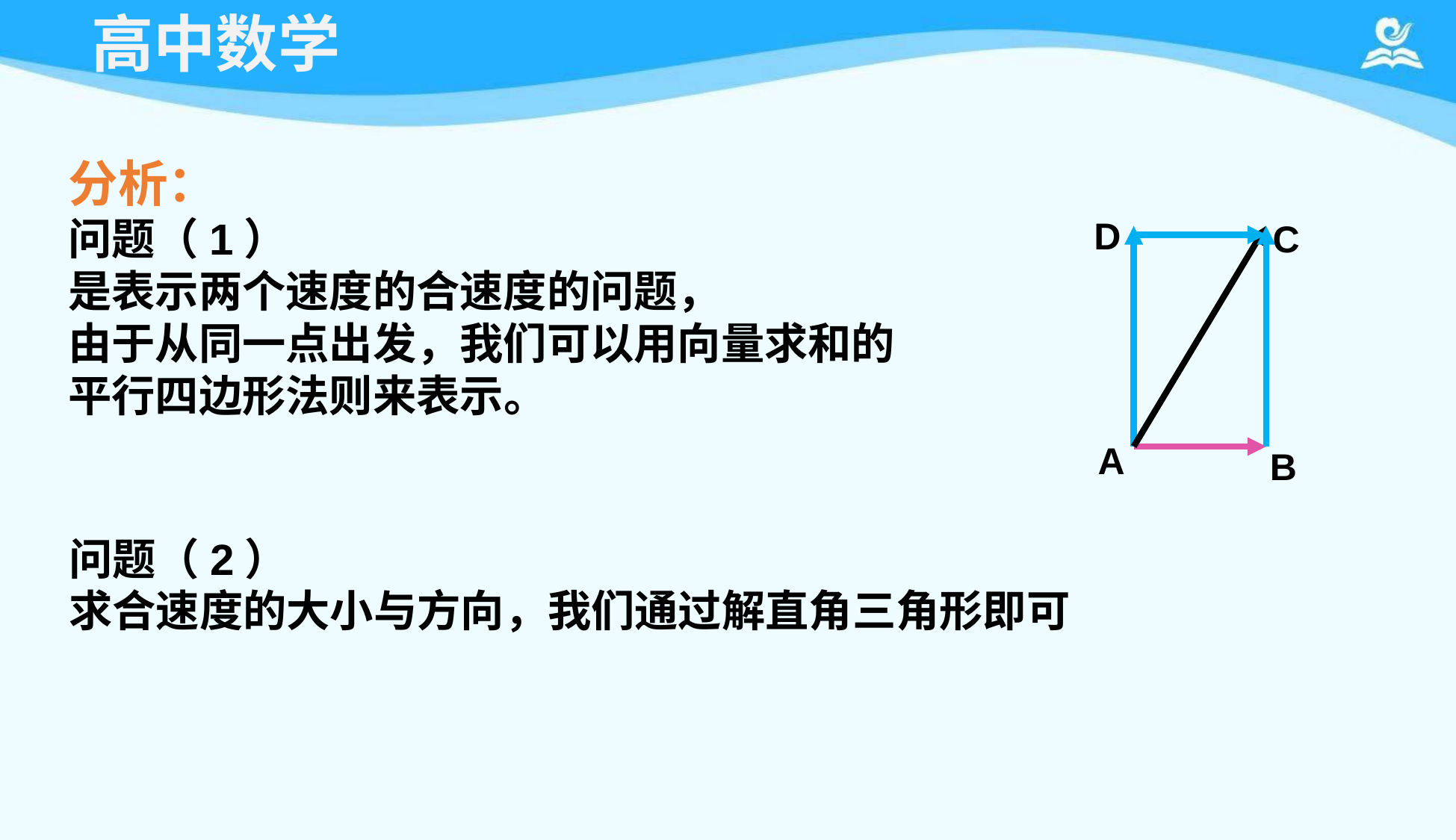

分析：
问题（1）
是表示两个速度的合速度的问题，
由于从同一点出发，我们可以用向量求和的
平行四边形法则来表示。
D
C
A
B
问题（2）
求合速度的大小与方向，我们通过解直角三角形即可